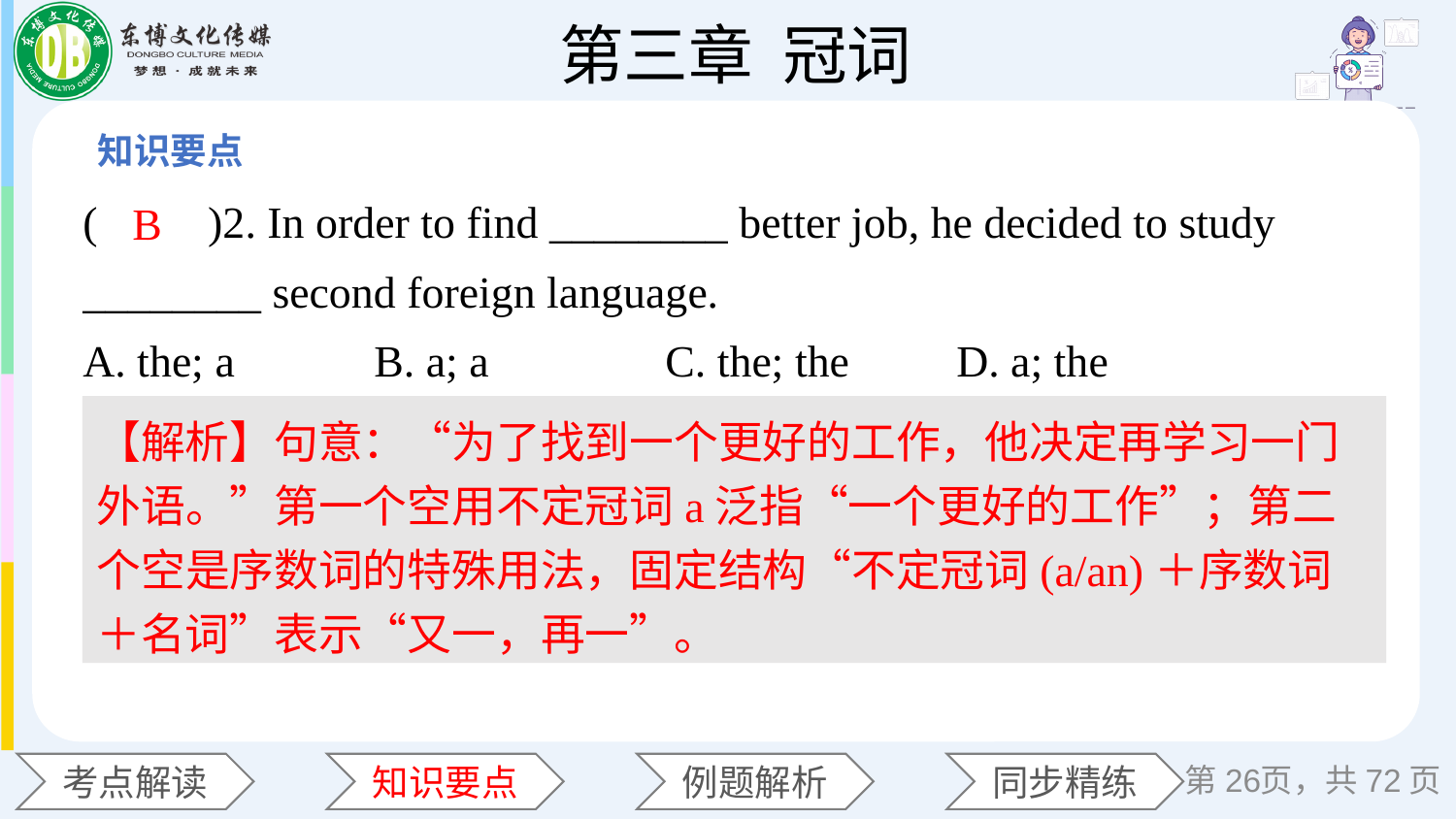

(　　)2. In order to find ________ better job, he decided to study ________ second foreign language.
A. the; a    	B. a; a    	C. the; the    	D. a; the
B
【解析】句意：“为了找到一个更好的工作，他决定再学习一门外语。”第一个空用不定冠词a泛指“一个更好的工作”；第二个空是序数词的特殊用法，固定结构“不定冠词(a/an)＋序数词＋名词”表示“又一，再一”。
第26页，共72页